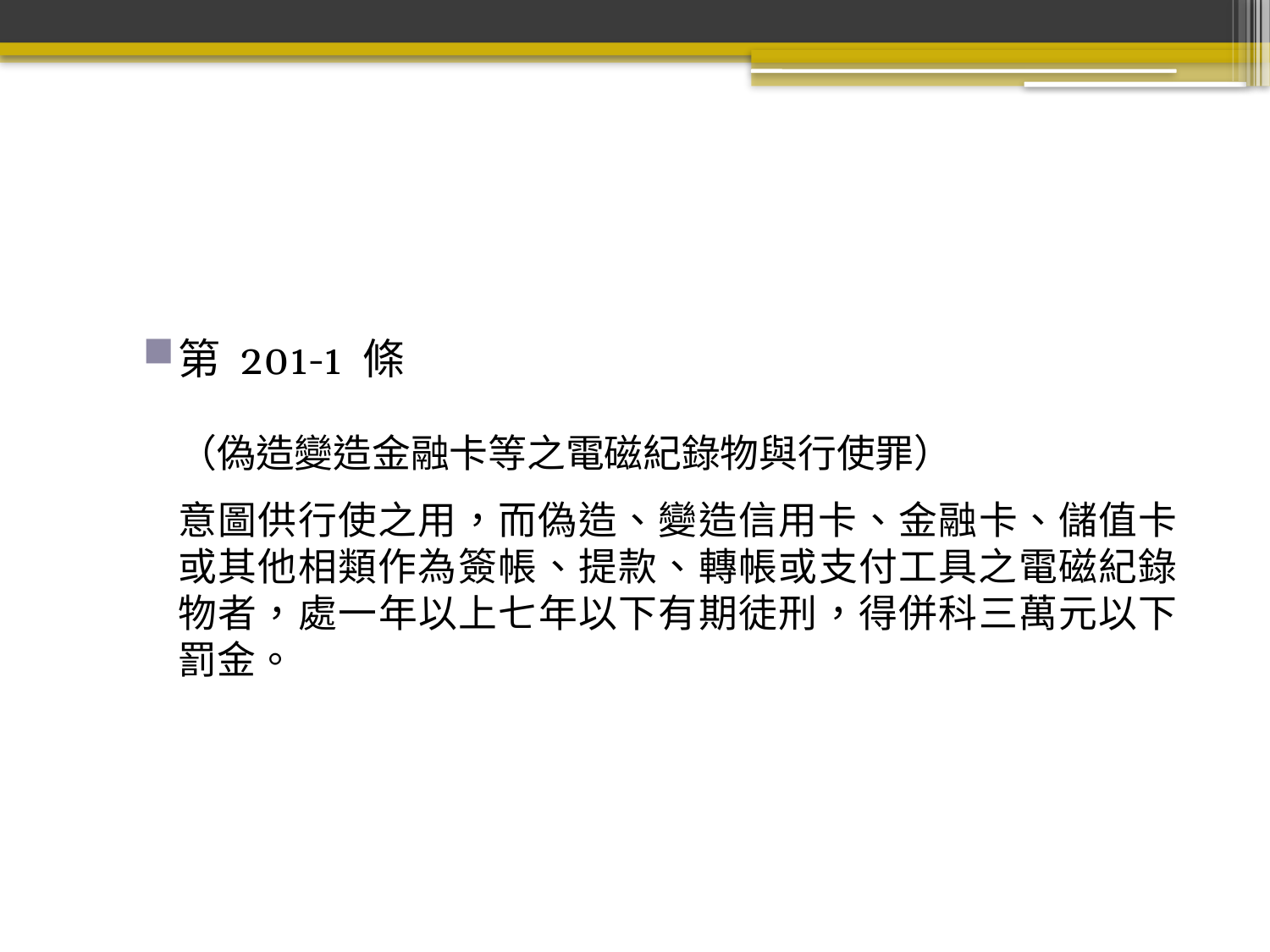

第 201-1 條 
（偽造變造金融卡等之電磁紀錄物與行使罪）
意圖供行使之用，而偽造、變造信用卡、金融卡、儲值卡或其他相類作為簽帳、提款、轉帳或支付工具之電磁紀錄物者，處一年以上七年以下有期徒刑，得併科三萬元以下罰金。